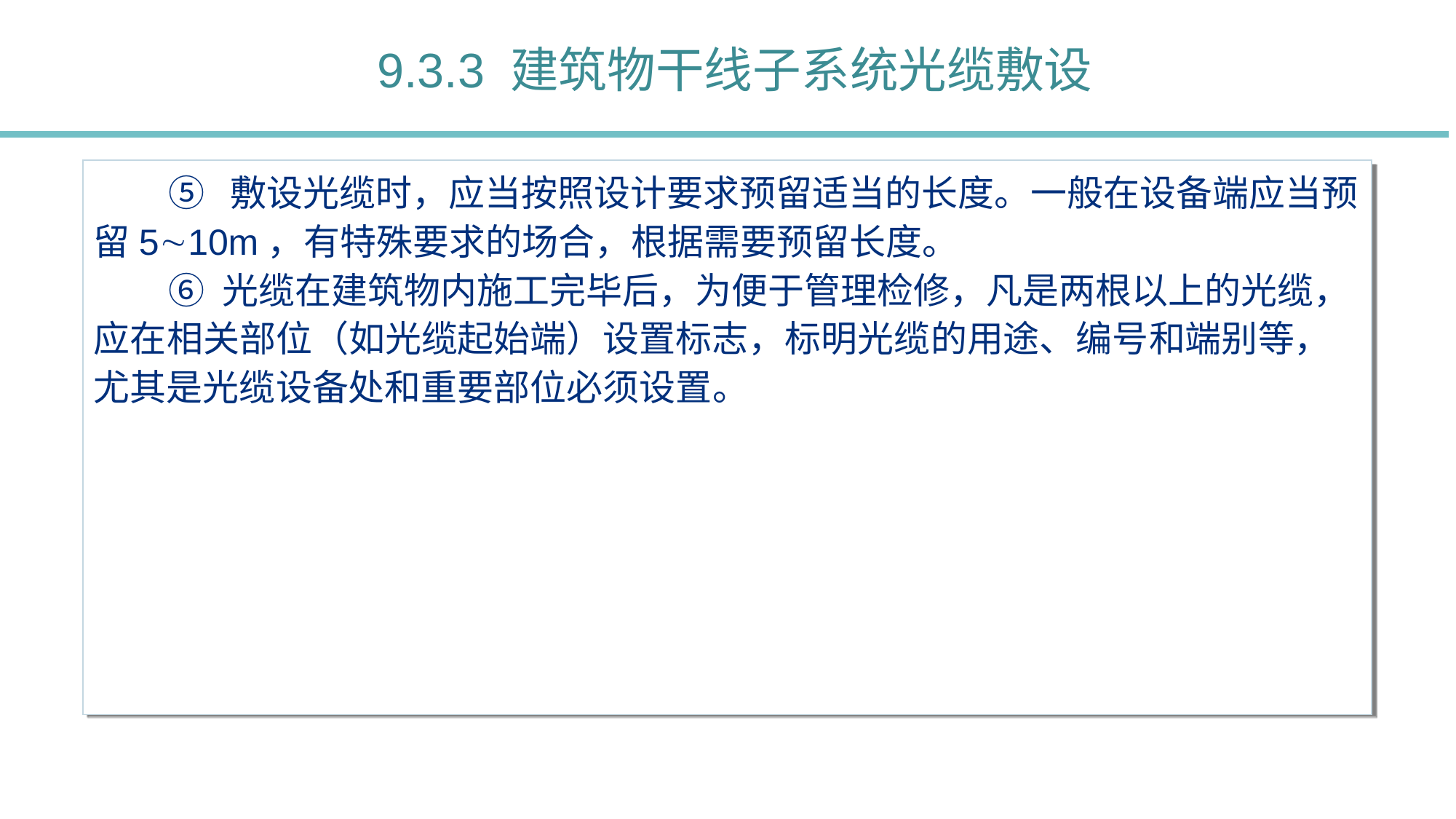

9.3.3 建筑物干线子系统光缆敷设
⑤  敷设光缆时，应当按照设计要求预留适当的长度。一般在设备端应当预留5∼10m，有特殊要求的场合，根据需要预留长度。
⑥ 光缆在建筑物内施工完毕后，为便于管理检修，凡是两根以上的光缆，应在相关部位（如光缆起始端）设置标志，标明光缆的用途、编号和端别等，尤其是光缆设备处和重要部位必须设置。